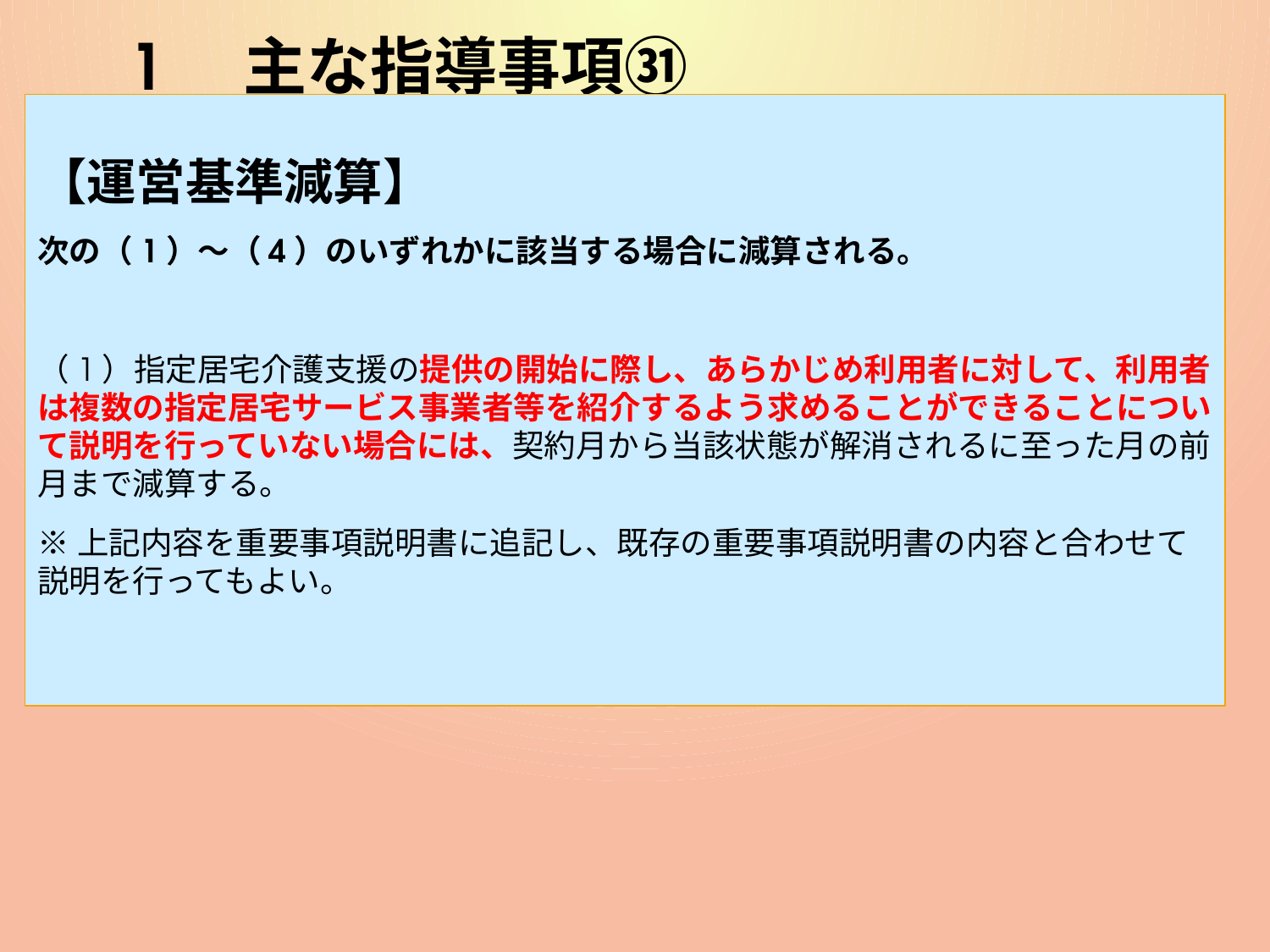

# 1　主な指導事項㉛ （居宅介護支援－運営基準減算）
35
【運営基準減算】
次の（1）～（4）のいずれかに該当する場合に減算される。

（1）指定居宅介護支援の提供の開始に際し、あらかじめ利用者に対して、利用者は複数の指定居宅サービス事業者等を紹介するよう求めることができることについて説明を行っていない場合には、契約月から当該状態が解消されるに至った月の前月まで減算する。
※上記内容を重要事項説明書に追記し、既存の重要事項説明書の内容と合わせて説明を行ってもよい。